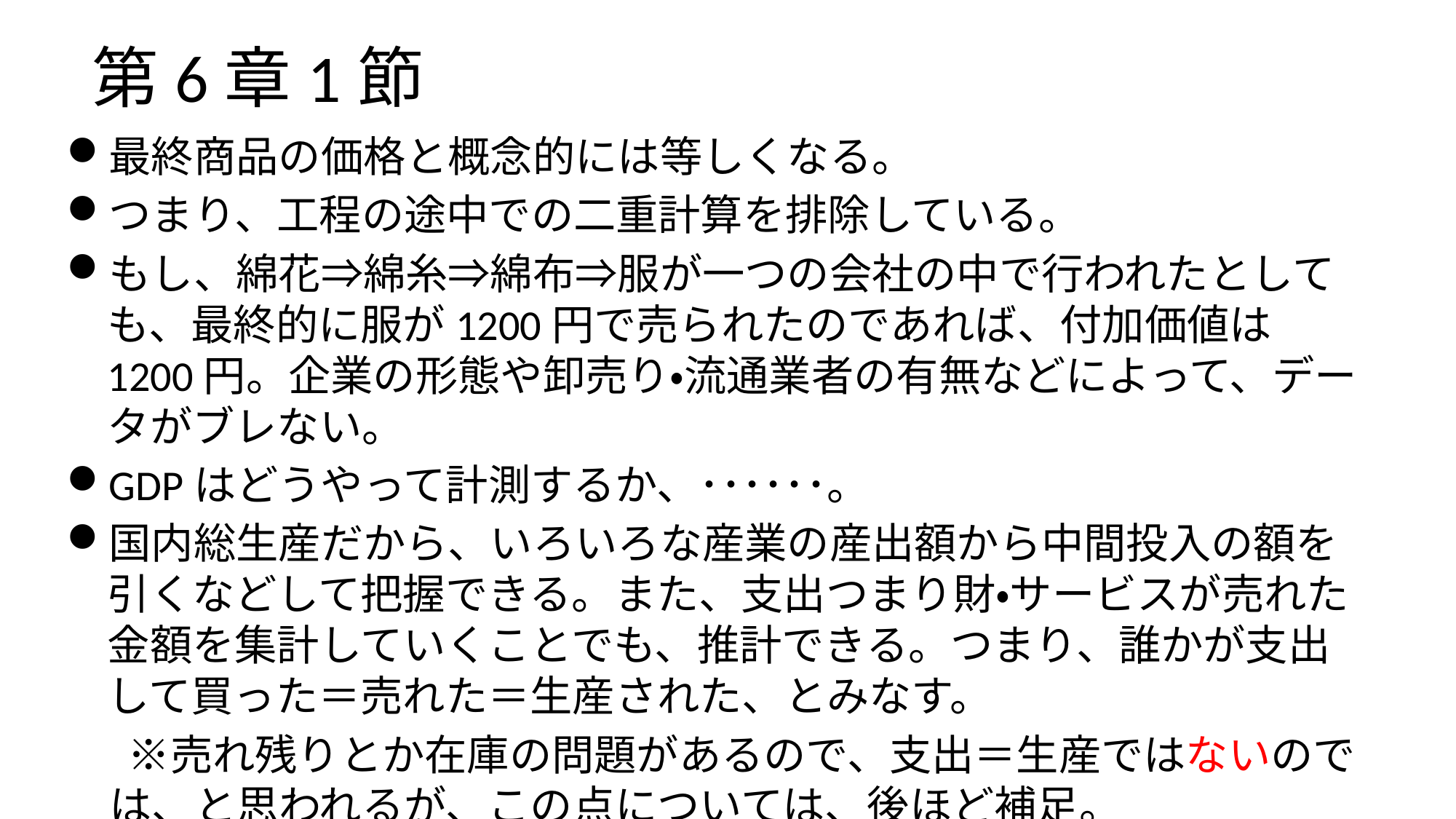

# 第6章1節
最終商品の価格と概念的には等しくなる。
つまり、工程の途中での二重計算を排除している。
もし、綿花⇒綿糸⇒綿布⇒服が一つの会社の中で行われたとしても、最終的に服が1200円で売られたのであれば、付加価値は1200円。企業の形態や卸売り・流通業者の有無などによって、データがブレない。
GDPはどうやって計測するか、･･････。
国内総生産だから、いろいろな産業の産出額から中間投入の額を引くなどして把握できる。また、支出つまり財・サービスが売れた金額を集計していくことでも、推計できる。つまり、誰かが支出して買った＝売れた＝生産された、とみなす。
　  ※売れ残りとか在庫の問題があるので、支出＝生産ではないのでは、と思われるが、この点については、後ほど補足。